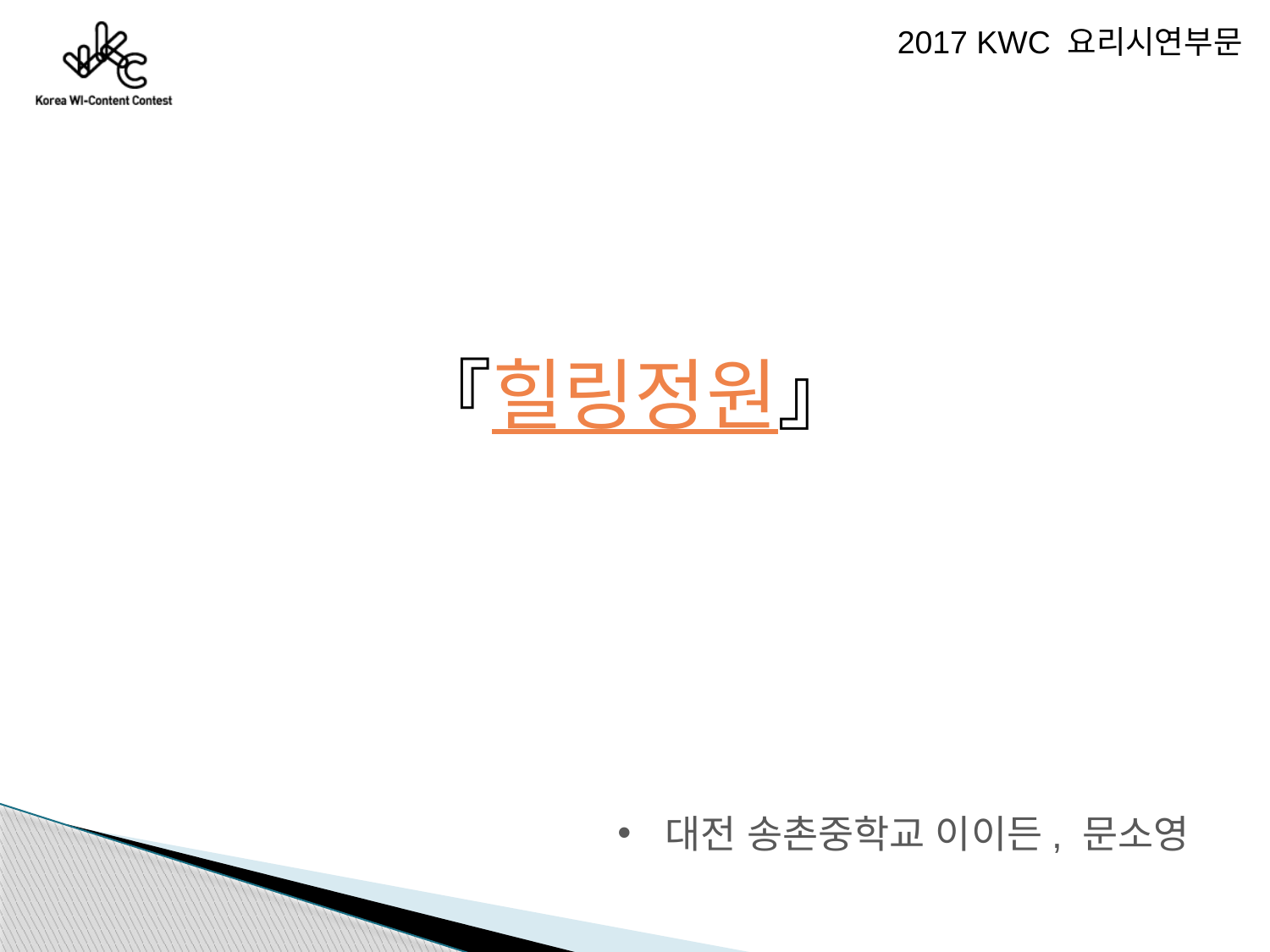

2017 KWC 요리시연부문
『힐링정원』
대전 송촌중학교 이이든, 문소영